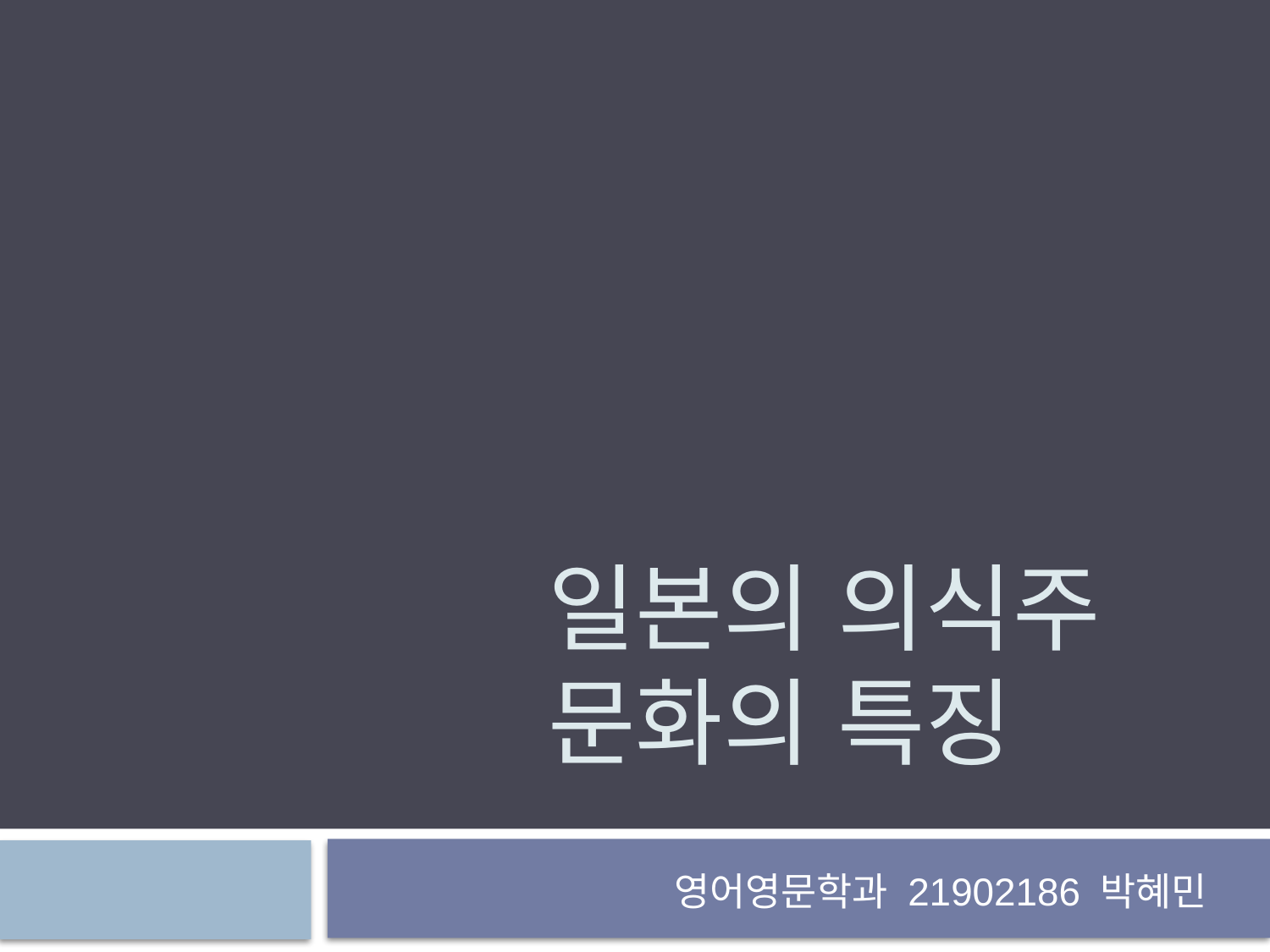

# 일본의 의식주 문화의 특징
                         영어영문학과 21902186 박혜민